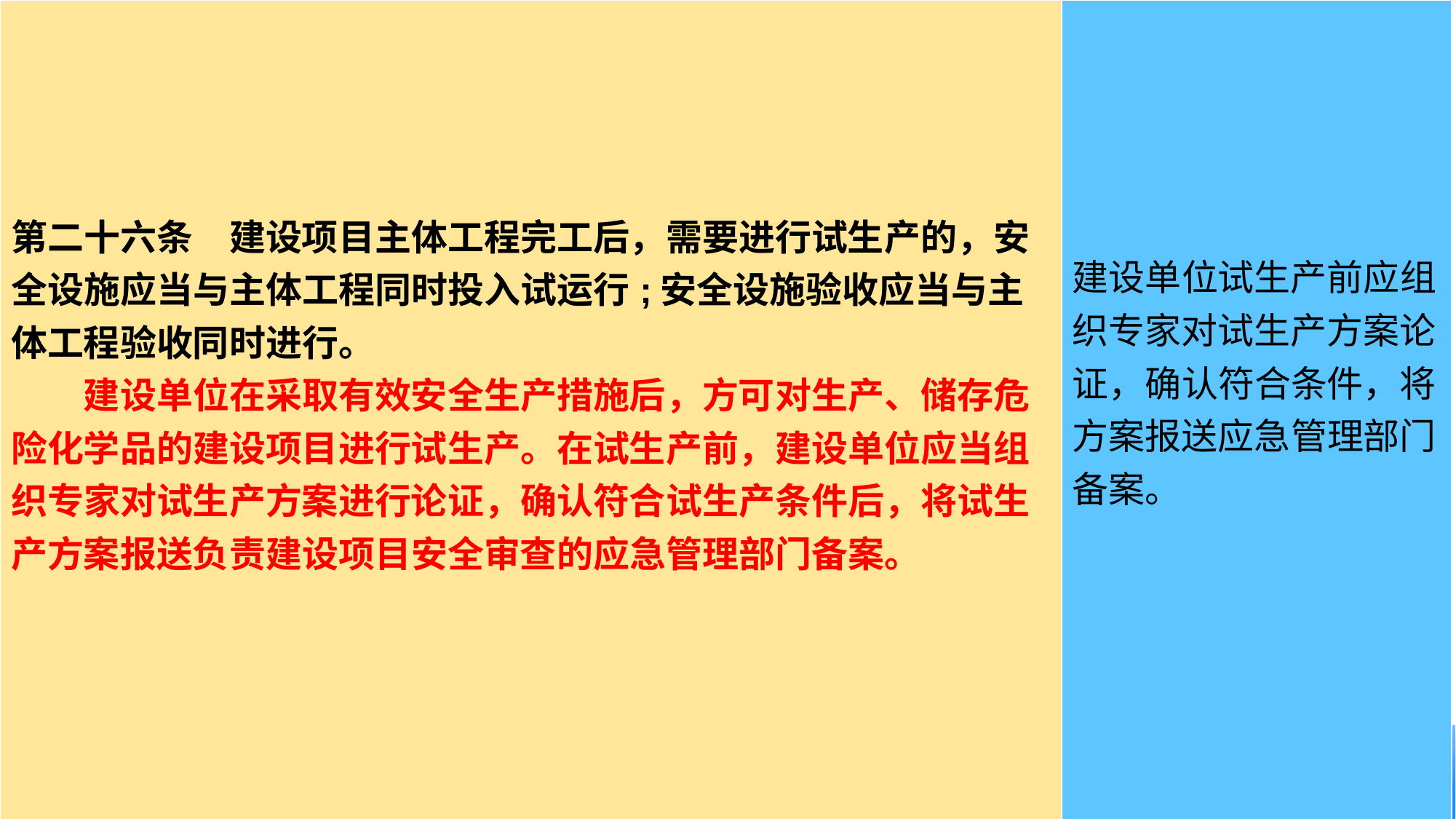

| 第二十六条　建设项目主体工程完工后，需要进行试生产的，安全设施应当与主体工程同时投入试运行;安全设施验收应当与主体工程验收同时进行。 　　建设单位在采取有效安全生产措施后，方可对生产、储存危险化学品的建设项目进行试生产。在试生产前，建设单位应当组织专家对试生产方案进行论证，确认符合试生产条件后，将试生产方案报送负责建设项目安全审查的应急管理部门备案。 | 建设单位试生产前应组织专家对试生产方案论证，确认符合条件，将方案报送应急管理部门备案。 |
| --- | --- |
#